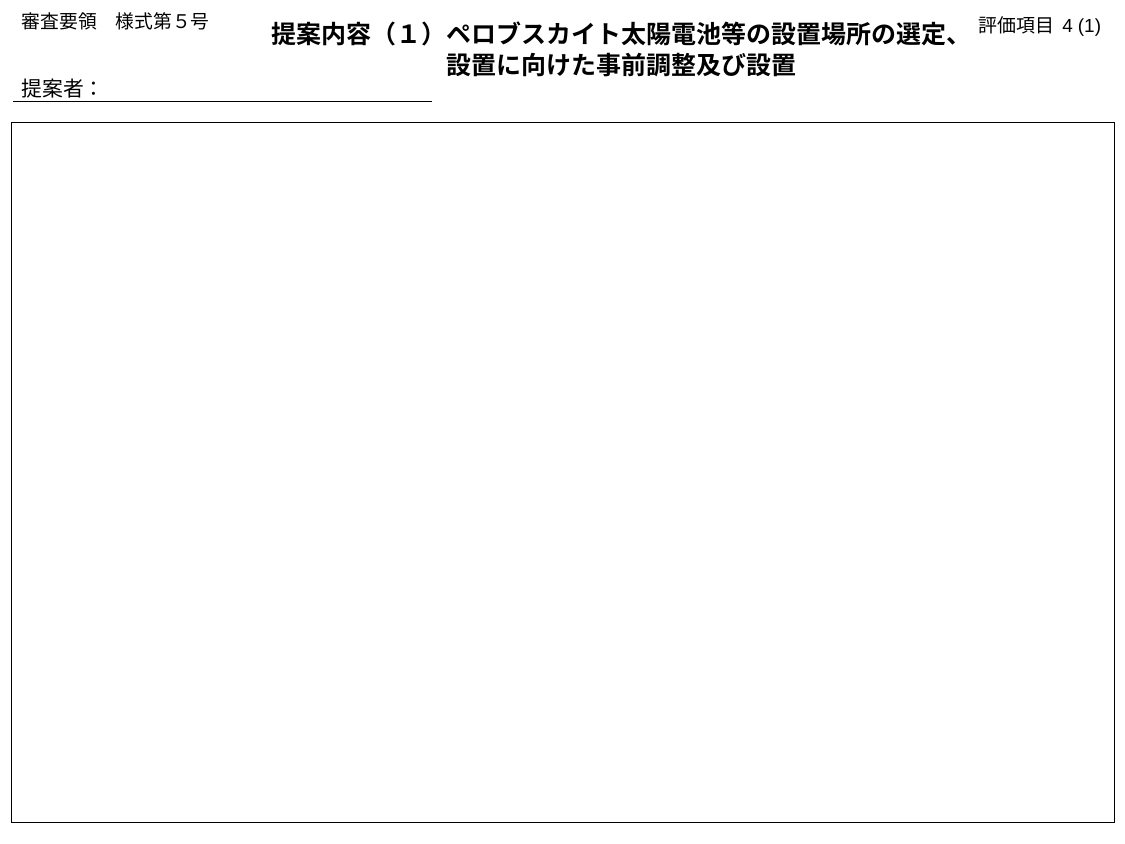

提案内容（１）ペロブスカイト太陽電池等の設置場所の選定、
設置に向けた事前調整及び設置
審査要領　様式第５号
評価項目 4 (1)
提案者：